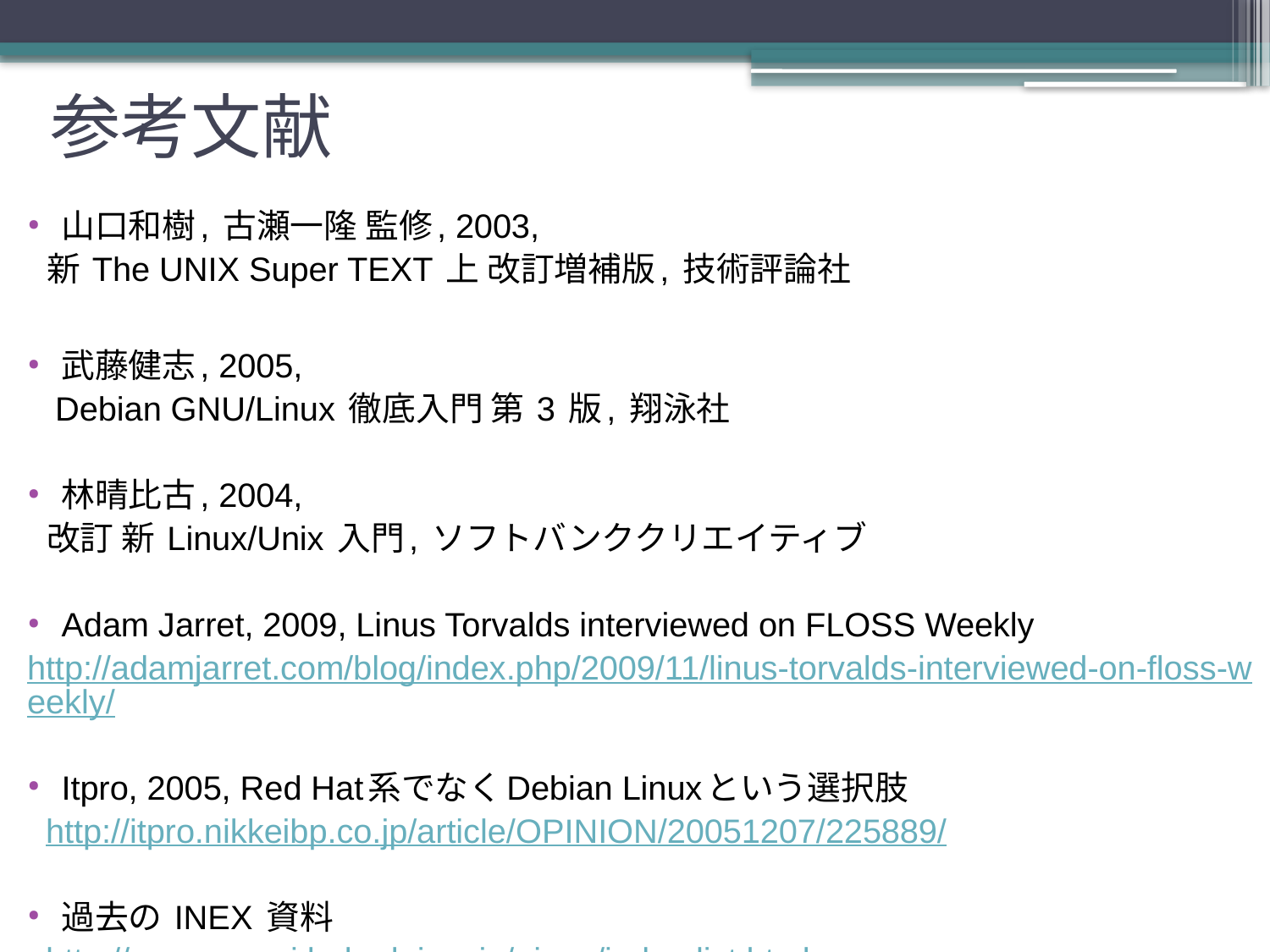

# 参考文献
山口和樹, 古瀬一隆 監修, 2003,
  新 The UNIX Super TEXT 上 改訂増補版, 技術評論社

武藤健志, 2005,
   Debian GNU/Linux 徹底入門 第 3 版, 翔泳社

林晴比古, 2004,
  改訂 新 Linux/Unix 入門, ソフトバンククリエイティブ

Adam Jarret, 2009, Linus Torvalds interviewed on FLOSS Weekly
http://adamjarret.com/blog/index.php/2009/11/linus-torvalds-interviewed-on-floss-weekly/

Itpro, 2005, Red Hat系でなくDebian Linuxという選択肢
  http://itpro.nikkeibp.co.jp/article/OPINION/20051207/225889/

過去の INEX 資料
  http://www.ep.sci.hokudai.ac.jp/~inex/index-list.html